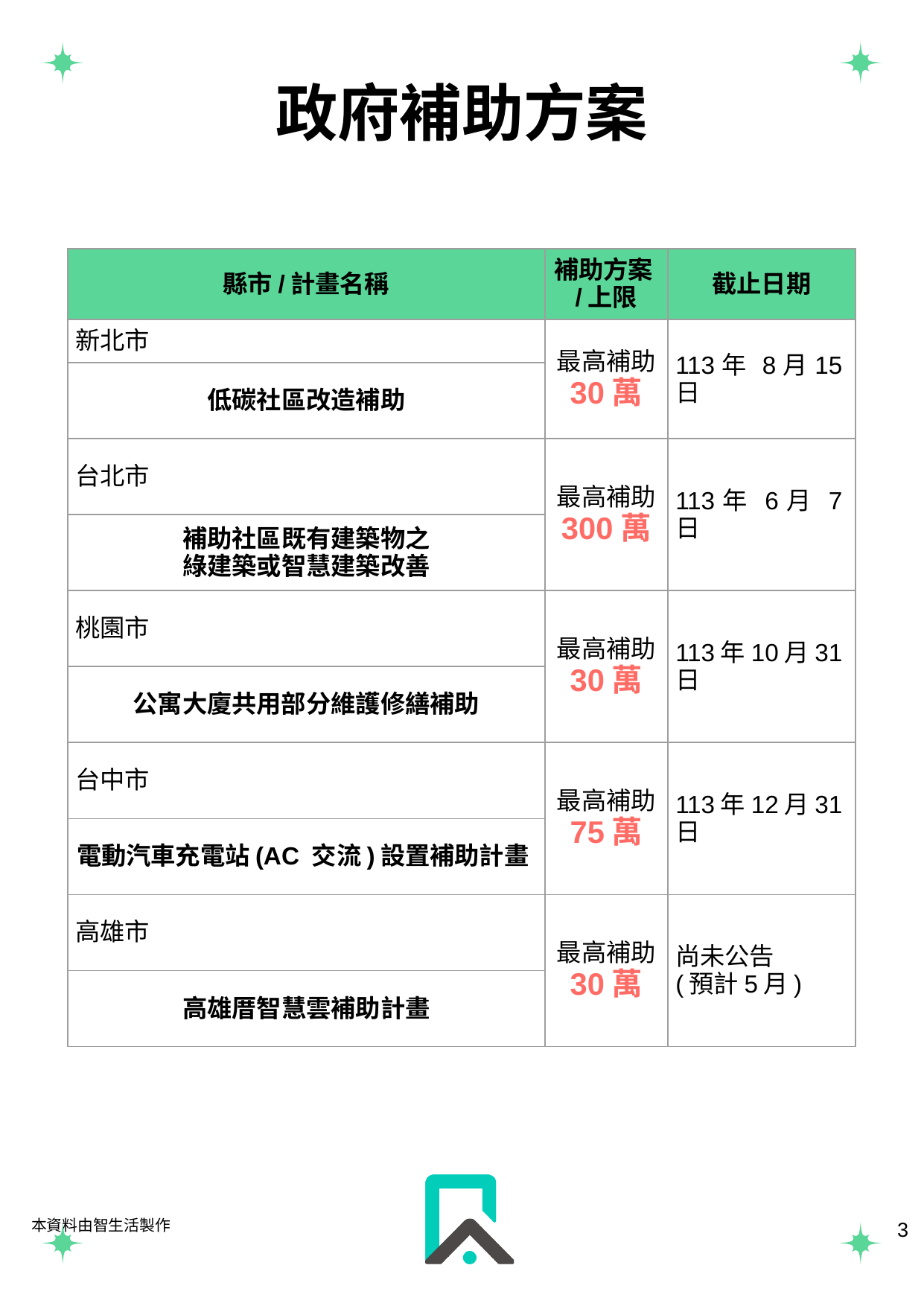

# 政府補助方案
| 縣市/計畫名稱 |  | 補助方案/上限 | 截止日期 |
| --- | --- | --- | --- |
| 新北市 |  | 最高補助 30萬 | 113年 8月15日 |
| 低碳社區改造補助 |  |  |  |
| 台北市 |  | 最高補助 300萬 | 113年 6月 7日 |
| 補助社區既有建築物之 綠建築或智慧建築改善 |  |  |  |
| 桃園市 |  | 最高補助 30萬 | 113年10月31日 |
| 公寓大廈共用部分維護修繕補助 |  |  |  |
| 台中市 |  | 最高補助 75萬 | 113年12月31日 |
| 電動汽車充電站(AC 交流)設置補助計畫 |  |  |  |
| 高雄市 |  | 最高補助 30萬 | 尚未公告 (預計5月) |
| 高雄厝智慧雲補助計畫 |  |  |  |
3